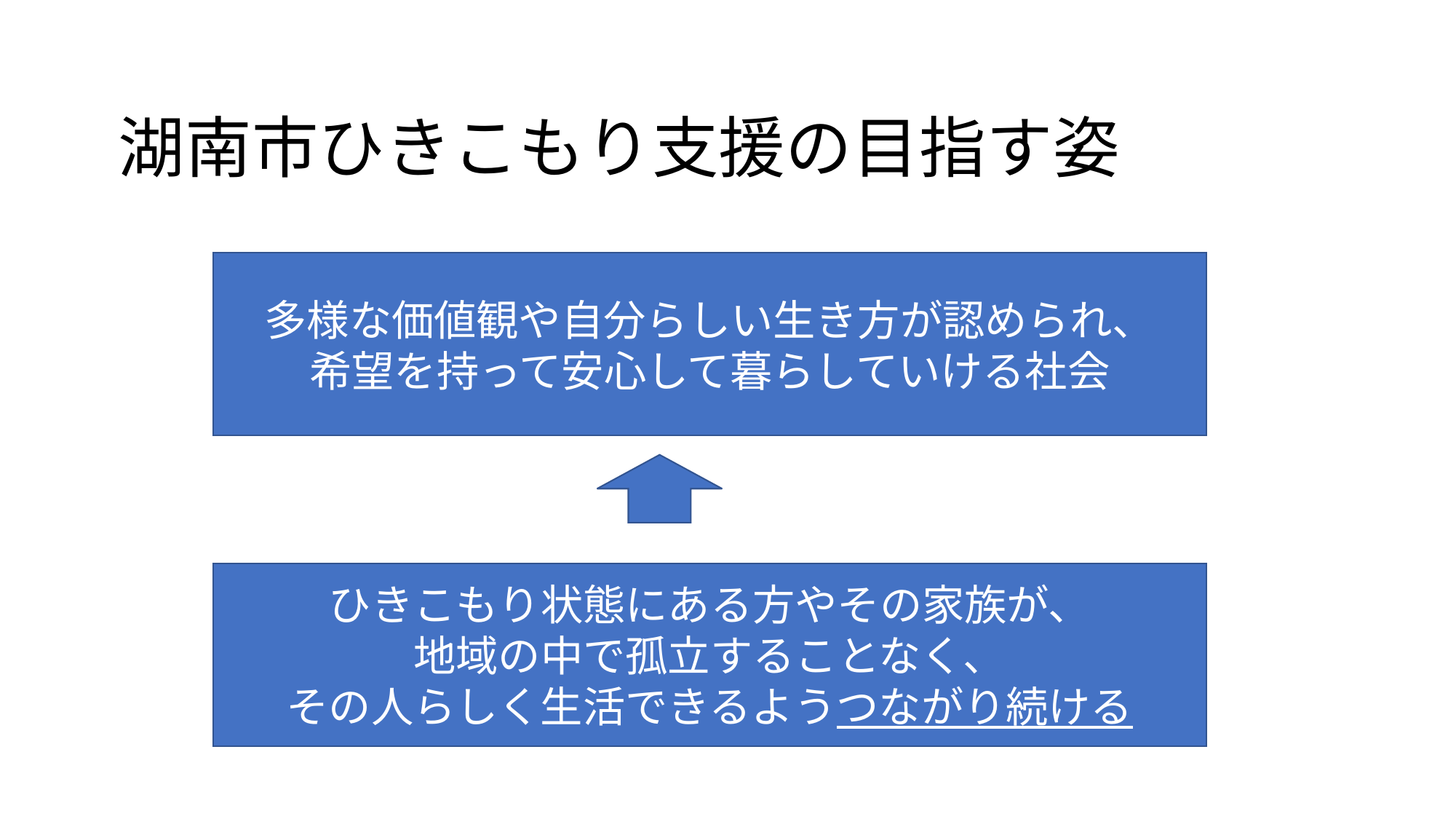

# 湖南市ひきこもり支援の目指す姿
多様な価値観や自分らしい生き方が認められ、
希望を持って安心して暮らしていける社会

ひきこもり状態にある方やその家族が、
地域の中で孤立することなく、
その人らしく生活できるようつながり続ける